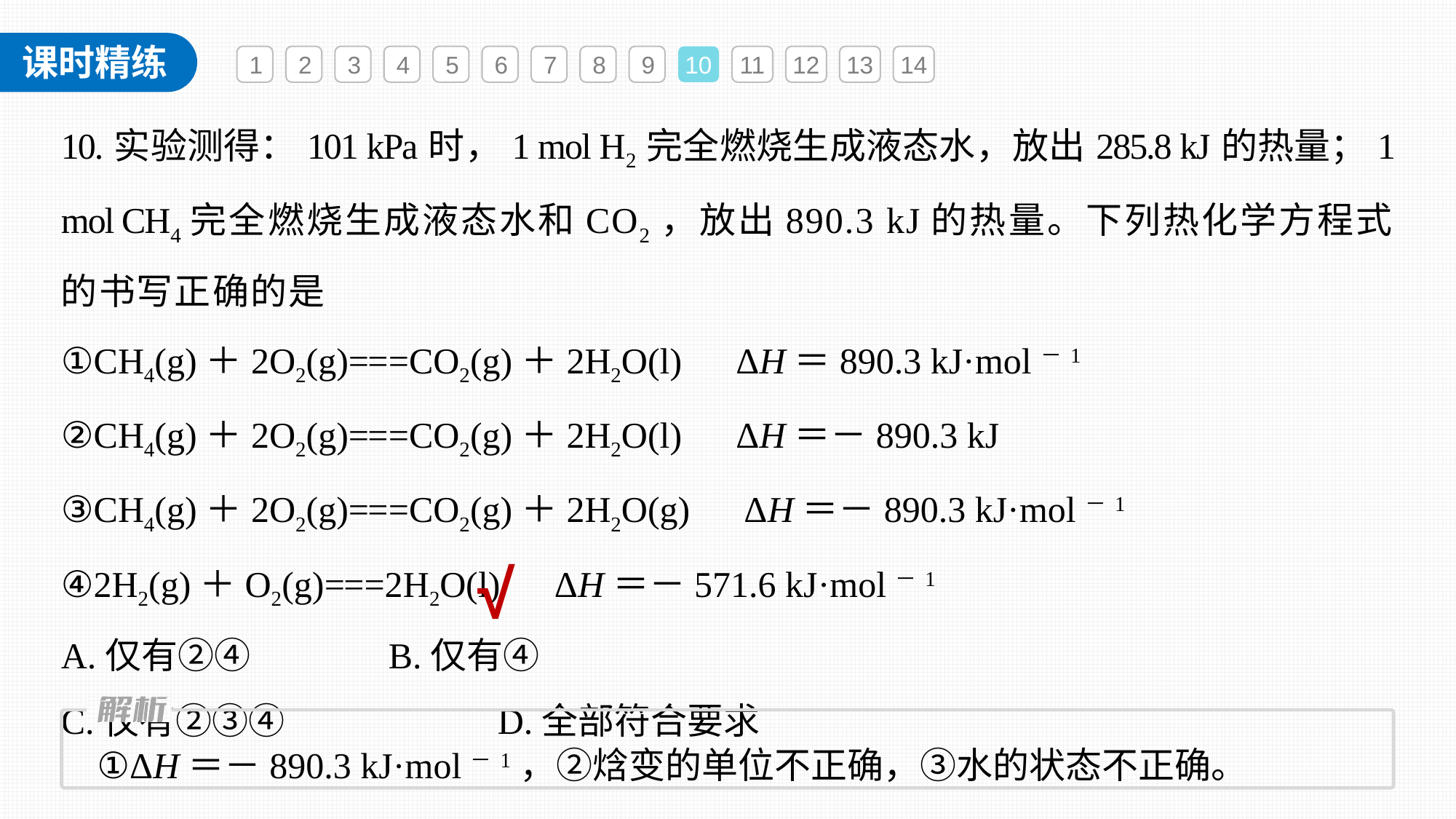

1
2
3
4
5
6
7
8
9
10
11
12
13
14
10.实验测得：101 kPa时，1 mol H2完全燃烧生成液态水，放出285.8 kJ的热量；1 mol CH4完全燃烧生成液态水和CO2，放出890.3 kJ的热量。下列热化学方程式的书写正确的是
①CH4(g)＋2O2(g)===CO2(g)＋2H2O(l)　ΔH＝890.3 kJ·mol－1
②CH4(g)＋2O2(g)===CO2(g)＋2H2O(l)　ΔH＝－890.3 kJ
③CH4(g)＋2O2(g)===CO2(g)＋2H2O(g)　ΔH＝－890.3 kJ·mol－1
④2H2(g)＋O2(g)===2H2O(l)　ΔH＝－571.6 kJ·mol－1
A.仅有②④  		B.仅有④
C.仅有②③④  		D.全部符合要求
√

①ΔH＝－890.3 kJ·mol－1，②焓变的单位不正确，③水的状态不正确。